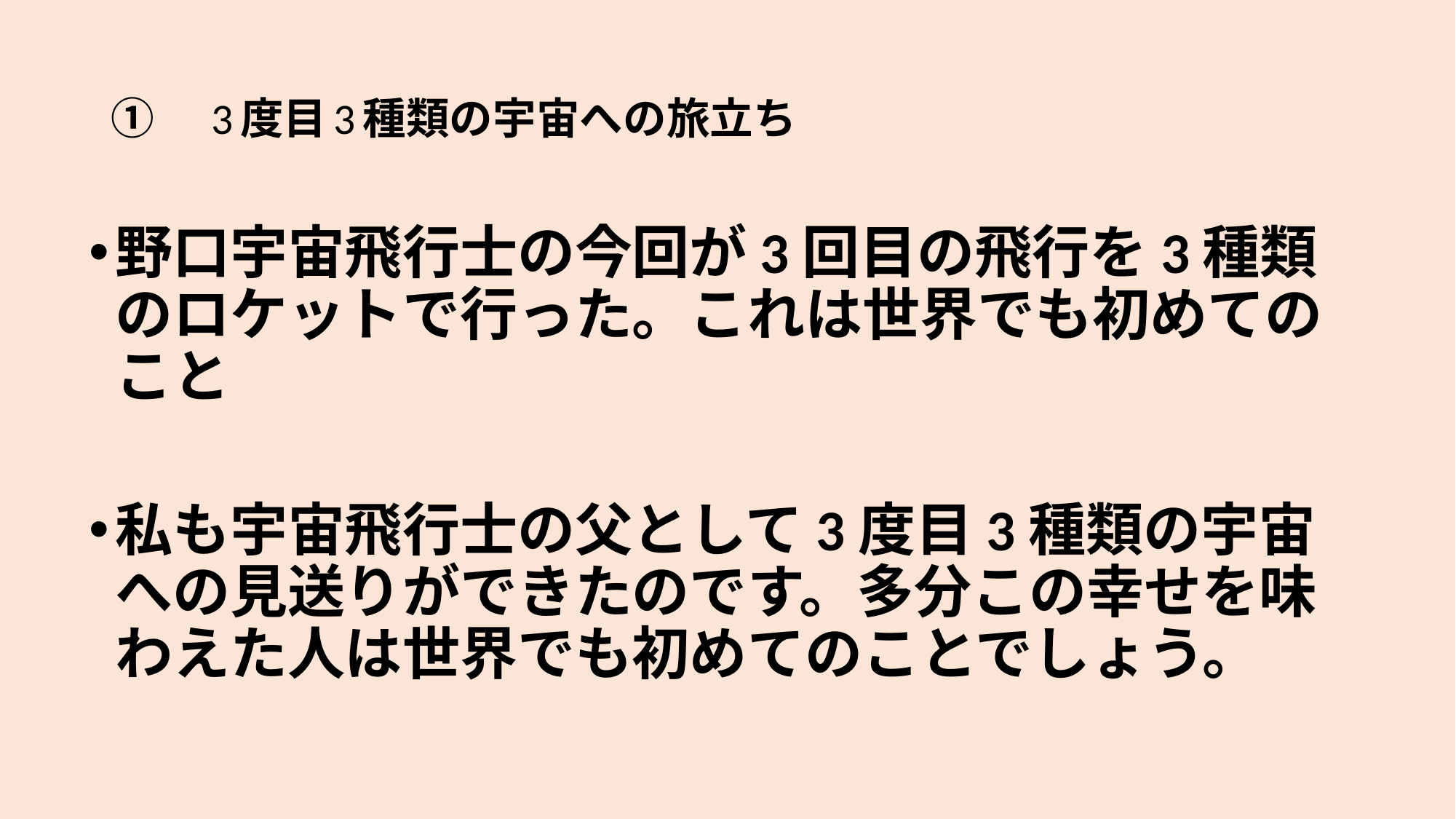

# ①　3度目3種類の宇宙への旅立ち
野口宇宙飛行士の今回が3回目の飛行を3種類のロケットで行った。これは世界でも初めてのこと

私も宇宙飛行士の父として3度目3種類の宇宙への見送りができたのです。多分この幸せを味わえた人は世界でも初めてのことでしょう。